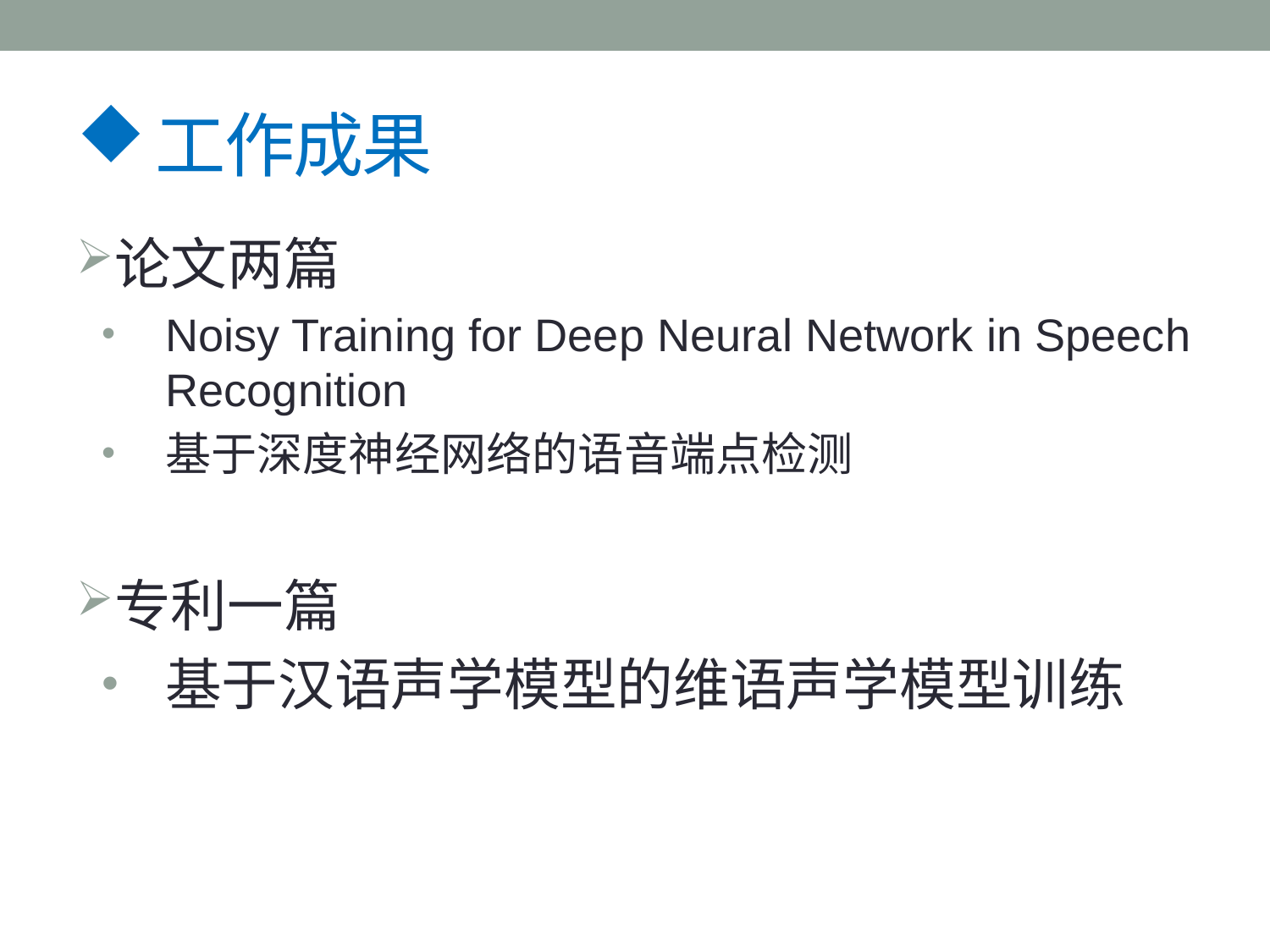

# 工作成果
论文两篇
Noisy Training for Deep Neural Network in Speech Recognition
基于深度神经网络的语音端点检测

专利一篇
基于汉语声学模型的维语声学模型训练